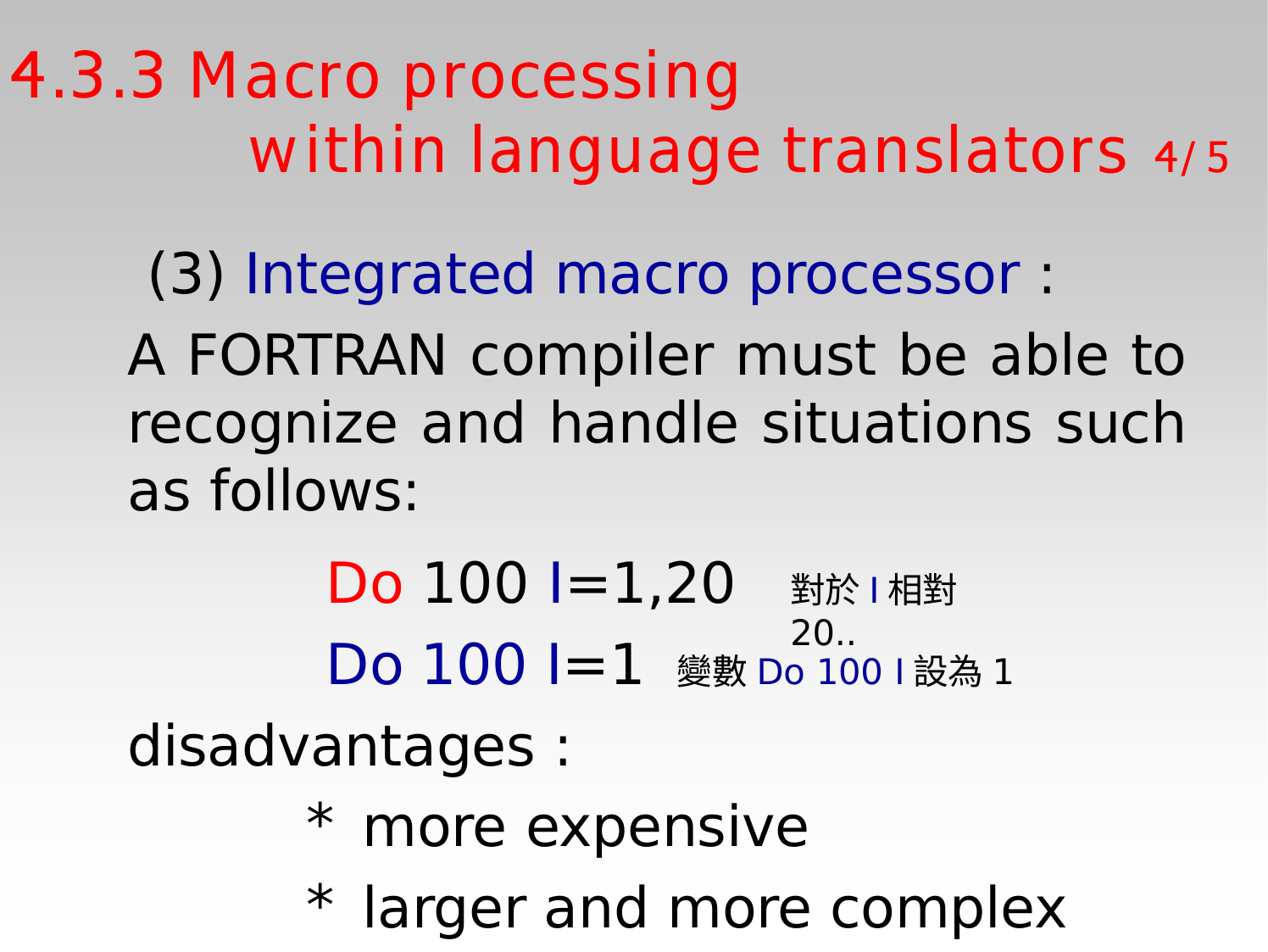

4.3.3 Macro processing
	      within language translators	4/5

(3) Integrated macro processor :
A FORTRAN compiler must be able to recognize and handle situations such as follows:
Do 100 I=1,20
對於I相對20..
Do 100 I=1 變數Do 100 I設為1
disadvantages :
more expensive
larger and more complex